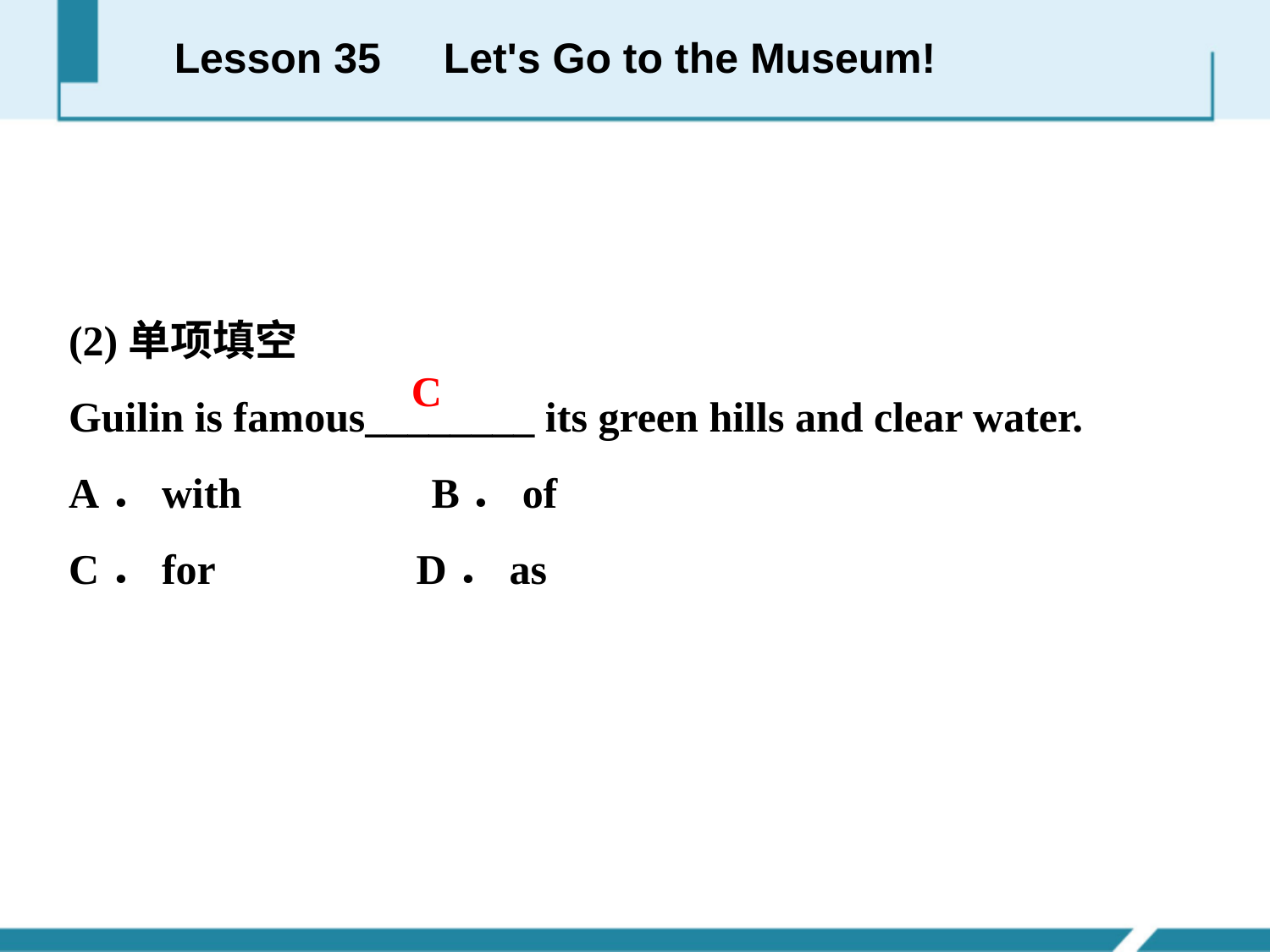

Lesson 35　Let's Go to the Museum!
(2)单项填空
Guilin is famous________ its green hills and clear water.
A．with　　　　B．of
C．for                   D．as

C